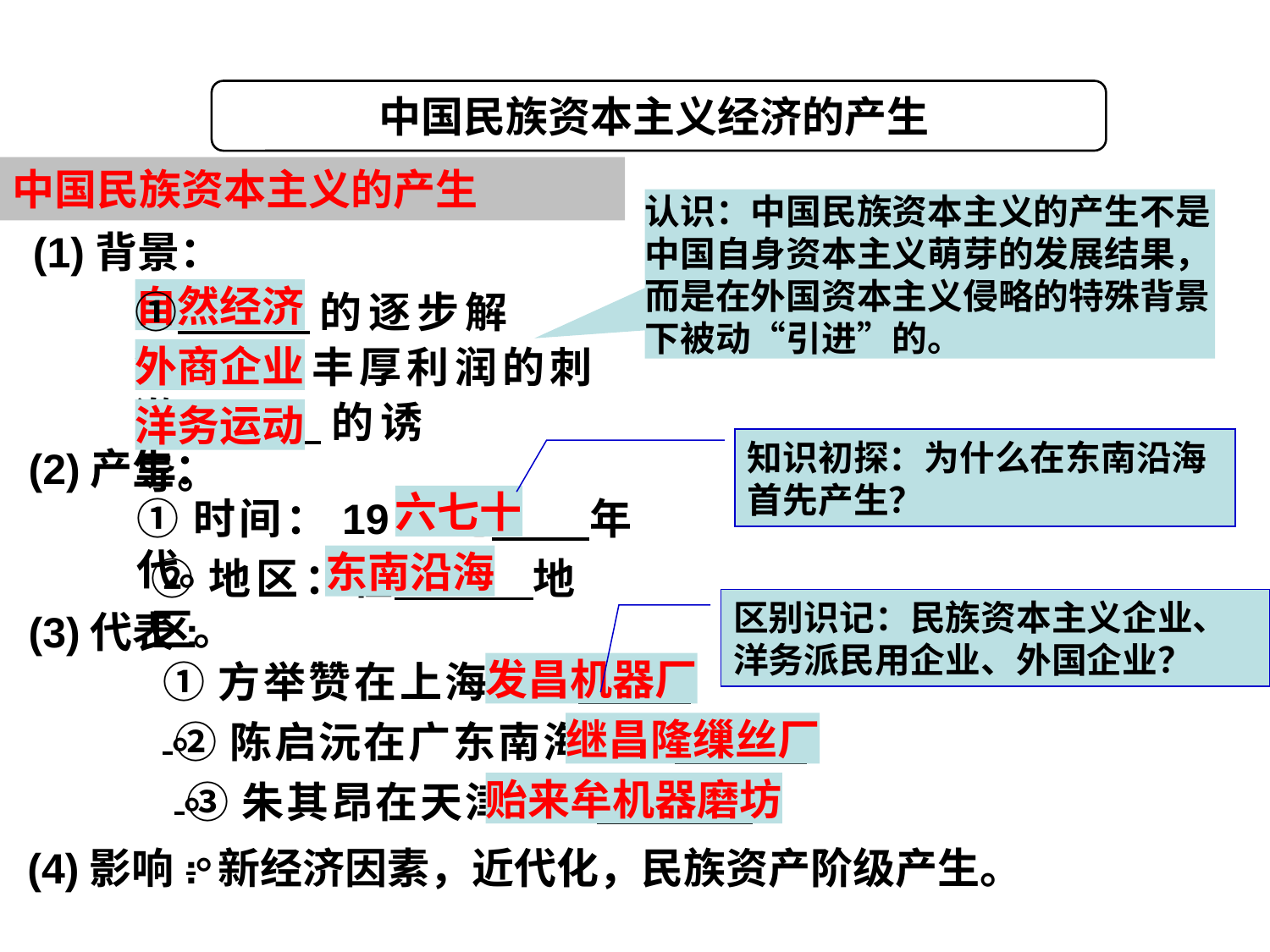

中国民族资本主义经济的产生
考点
中国民族资本主义的产生
认识：中国民族资本主义的产生不是中国自身资本主义萌芽的发展结果，而是在外国资本主义侵略的特殊背景下被动“引进”的。
(1)背景：
①        的逐步解体。
②        丰厚利润的刺激。
③        的诱导。
自然经济
外商企业
洋务运动
知识初探：为什么在东南沿海首先产生？
(2)产生：
①时间：19世纪       年代。
②地区：在         地区。
六七十
东南沿海
区别识记：民族资本主义企业、洋务派民用企业、外国企业？
(3)代表:
①方举赞在上海创办           。
②陈启沅在广东南海开设             。
③朱其昂在天津经营               。
发昌机器厂
继昌隆缫丝厂
贻来牟机器磨坊
(4)影响:
新经济因素，近代化，民族资产阶级产生。